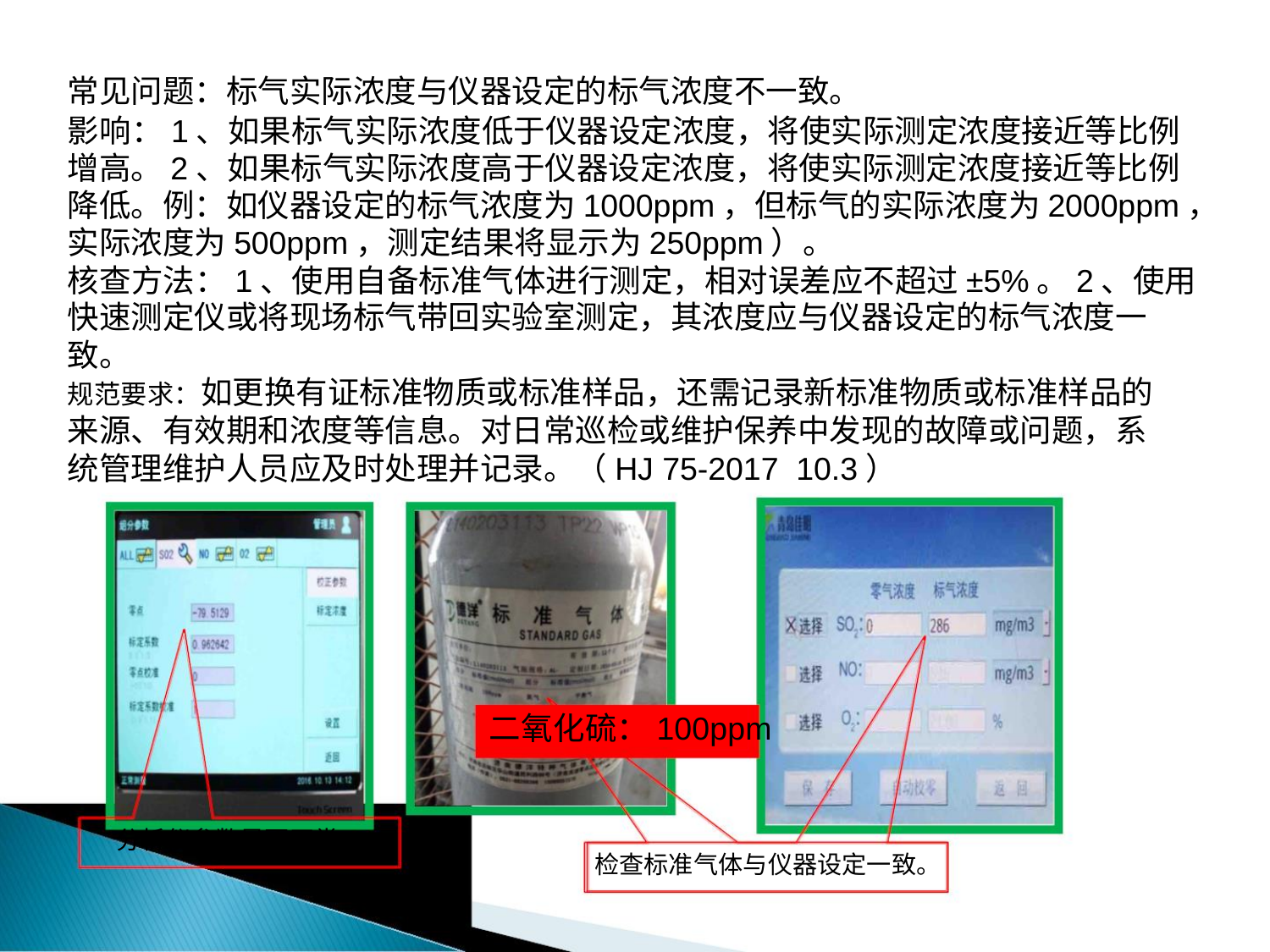

常见问题：标气实际浓度与仪器设定的标气浓度不一致。
影响：1、如果标气实际浓度低于仪器设定浓度，将使实际测定浓度接近等比例
增高。2、如果标气实际浓度高于仪器设定浓度，将使实际测定浓度接近等比例
降低。例：如仪器设定的标气浓度为1000ppm，但标气的实际浓度为2000ppm，
实际浓度为500ppm，测定结果将显示为250ppm）。
核查方法：1、使用自备标准气体进行测定，相对误差应不超过±5%。2、使用
快速测定仪或将现场标气带回实验室测定，其浓度应与仪器设定的标气浓度一
致。
规范要求：如更换有证标准物质或标准样品，还需记录新标准物质或标准样品的
来源、有效期和浓度等信息。对日常巡检或维护保养中发现的故障或问题，系
统管理维护人员应及时处理并记录。（HJ 75-2017 10.3）
二氧化硫：100ppm
分析仪参数是否正常。
检查标准气体与仪器设定一致。